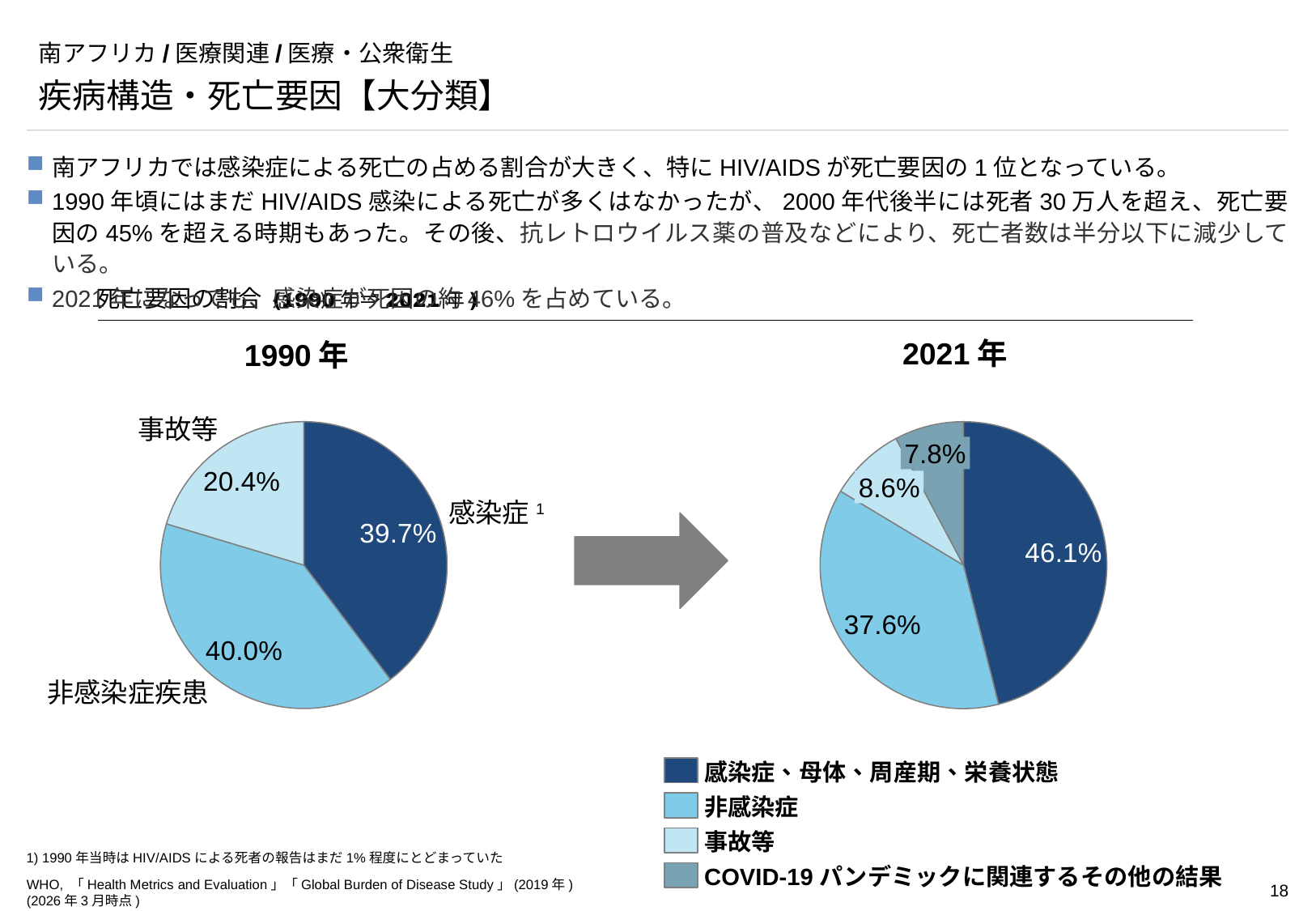

# 南アフリカ/医療関連/医療・公衆衛生
疾病構造・死亡要因【大分類】
南アフリカでは感染症による死亡の占める割合が大きく、特にHIV/AIDSが死亡要因の1位となっている。
1990年頃にはまだHIV/AIDS感染による死亡が多くはなかったが、2000年代後半には死者30万人を超え、死亡要因の45%を超える時期もあった。その後、抗レトロウイルス薬の普及などにより、死亡者数は半分以下に減少している。
2021年になっても、感染症が死因の約46%を占めている。
死亡要因の割合 (1990年⇒2021年)
2021年
1990年

### Chart

| Category |  |
|---|---|

### Chart

| Category |  |
|---|---|
事故等
7.8%
8.6%
感染症1

非感染症疾患
感染症、母体、周産期、栄養状態

非感染症

事故等

1) 1990年当時はHIV/AIDSによる死者の報告はまだ1%程度にとどまっていた

COVID-19パンデミックに関連するその他の結果

WHO, 「Health Metrics and Evaluation」「Global Burden of Disease Study」(2019年)
(2026年3月時点)